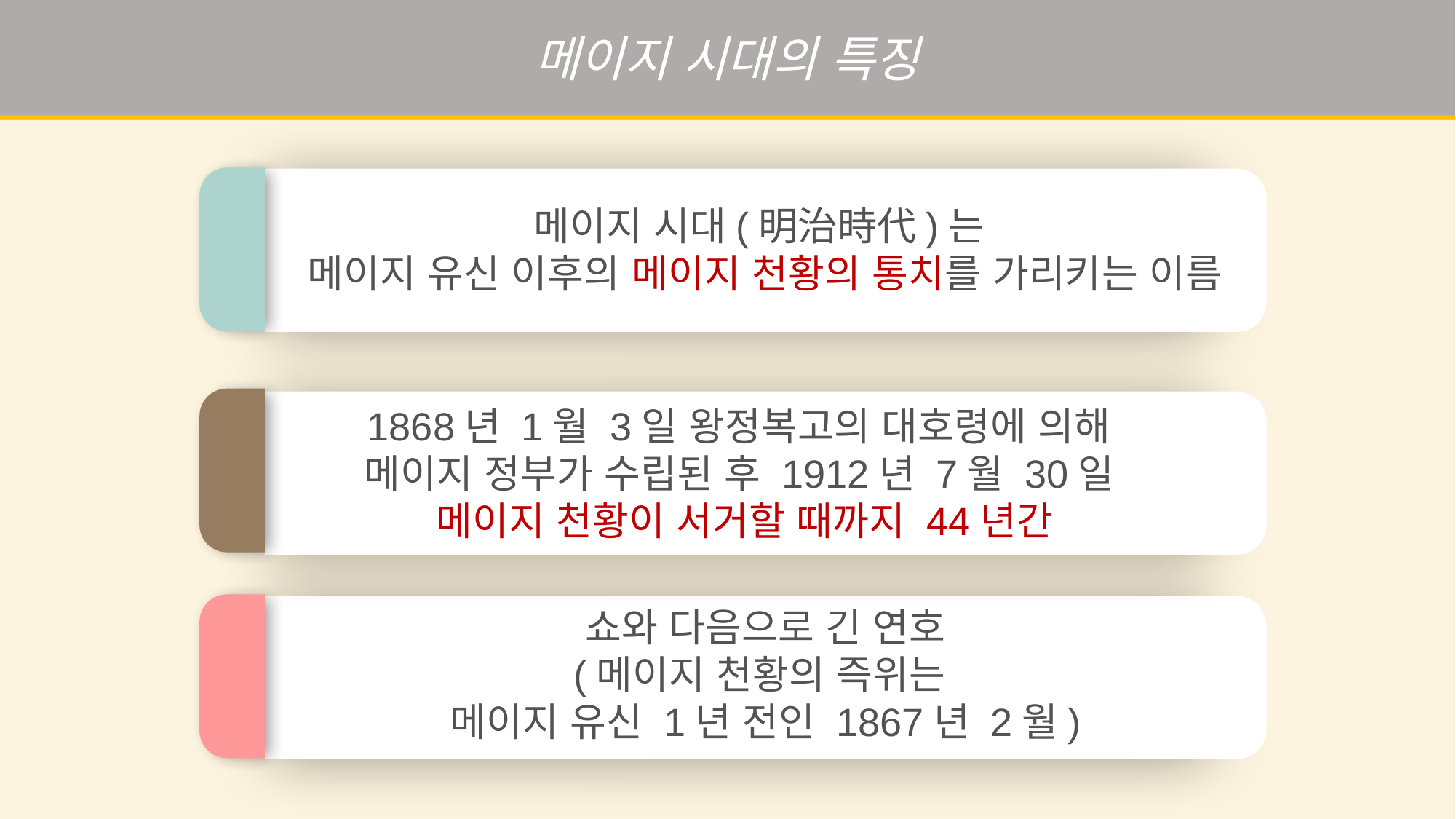

메이지 시대의 특징

메이지 시대(明治時代)는
메이지 유신 이후의 메이지 천황의 통치를 가리키는 이름

1868년 1월 3일 왕정복고의 대호령에 의해
메이지 정부가 수립된 후 1912년 7월 30일
메이지 천황이 서거할 때까지 44년간

쇼와 다음으로 긴 연호
(메이지 천황의 즉위는
메이지 유신 1년 전인 1867년 2월)